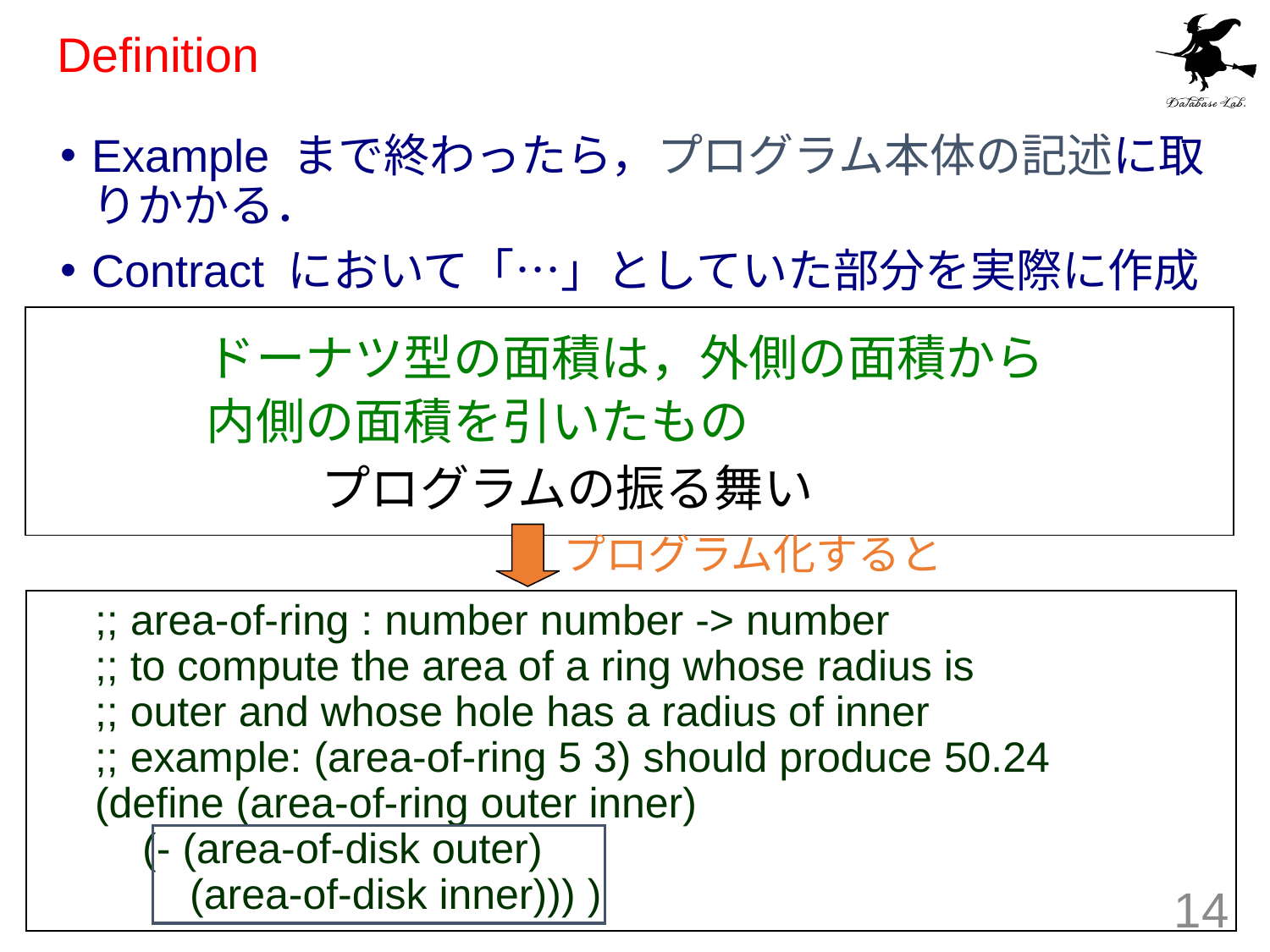

# Definition
Example まで終わったら，プログラム本体の記述に取りかかる．
Contract において「…」としていた部分を実際に作成

ドーナツ型の面積は，外側の面積から
内側の面積を引いたもの
プログラムの振る舞い
プログラム化すると

;; area-of-ring : number number -> number
;; to compute the area of a ring whose radius is
;; outer and whose hole has a radius of inner
;; example: (area-of-ring 5 3) should produce 50.24
(define (area-of-ring outer inner)
    (- (area-of-disk outer)
        (area-of-disk inner))) )

14